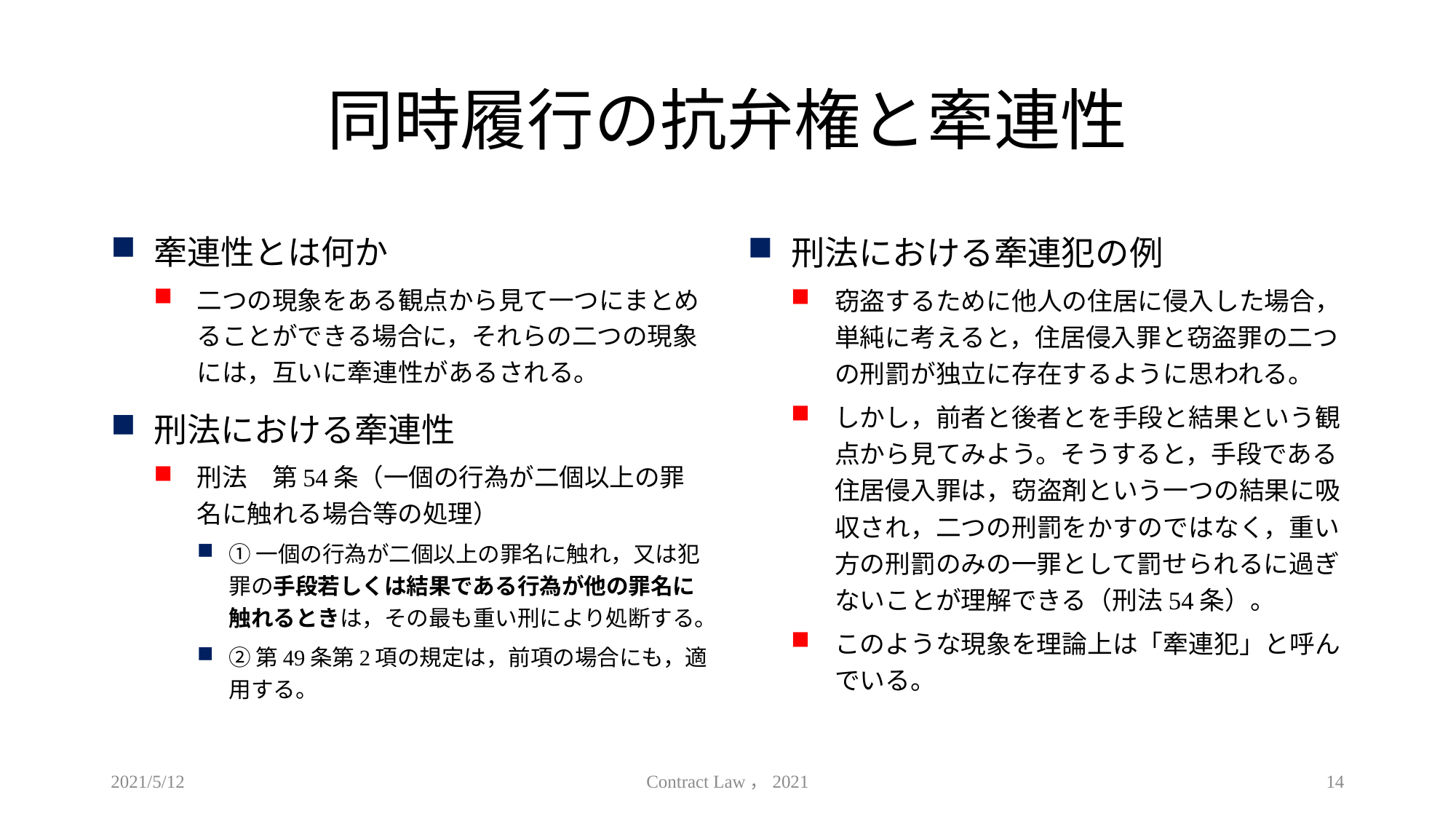

# 同時履行の抗弁権と牽連性
牽連性とは何か
二つの現象をある観点から見て一つにまとめることができる場合に，それらの二つの現象には，互いに牽連性があるされる。
刑法における牽連性
刑法　第54条（一個の行為が二個以上の罪名に触れる場合等の処理）
①一個の行為が二個以上の罪名に触れ，又は犯罪の手段若しくは結果である行為が他の罪名に触れるときは，その最も重い刑により処断する。
②第49条第2項の規定は，前項の場合にも，適用する。

刑法における牽連犯の例
窃盗するために他人の住居に侵入した場合，単純に考えると，住居侵入罪と窃盗罪の二つの刑罰が独立に存在するように思われる。
しかし，前者と後者とを手段と結果という観点から見てみよう。そうすると，手段である住居侵入罪は，窃盗剤という一つの結果に吸収され，二つの刑罰をかすのではなく，重い方の刑罰のみの一罪として罰せられるに過ぎないことが理解できる（刑法54条）。
このような現象を理論上は「牽連犯」と呼んでいる。

2021/5/12
Contract Law，2021
14